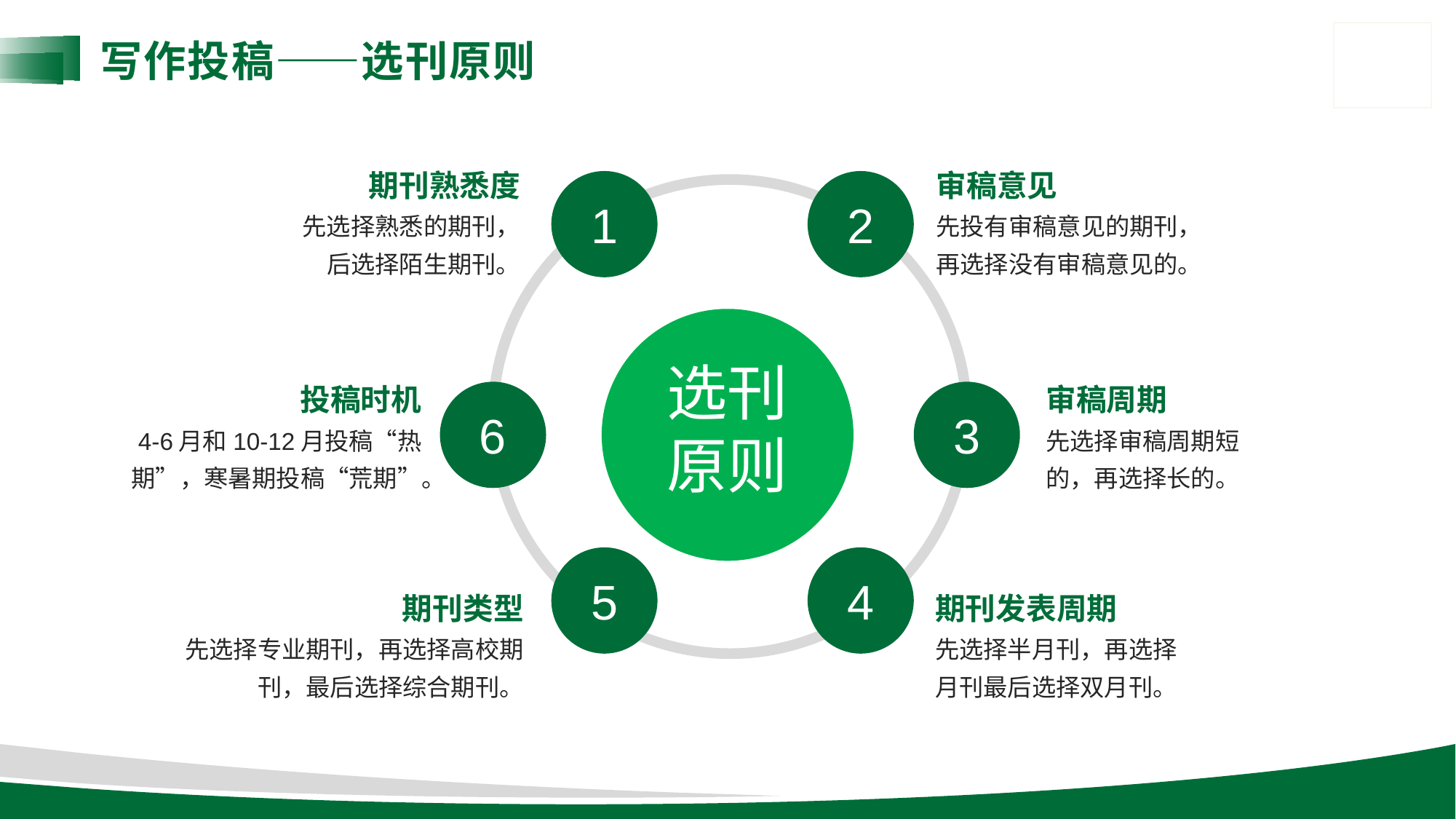

写作投稿——选刊原则
期刊熟悉度
先选择熟悉的期刊，
后选择陌生期刊。
审稿意见
先投有审稿意见的期刊，
再选择没有审稿意见的。
1
2

选刊
原则
审稿周期
先选择审稿周期短
的，再选择长的。
投稿时机
4-6月和10-12月投稿“热期”，寒暑期投稿“荒期”。
6
3
5
4
期刊发表周期
先选择半月刊，再选择
月刊最后选择双月刊。
期刊类型
先选择专业期刊，再选择高校期刊，最后选择综合期刊。
65